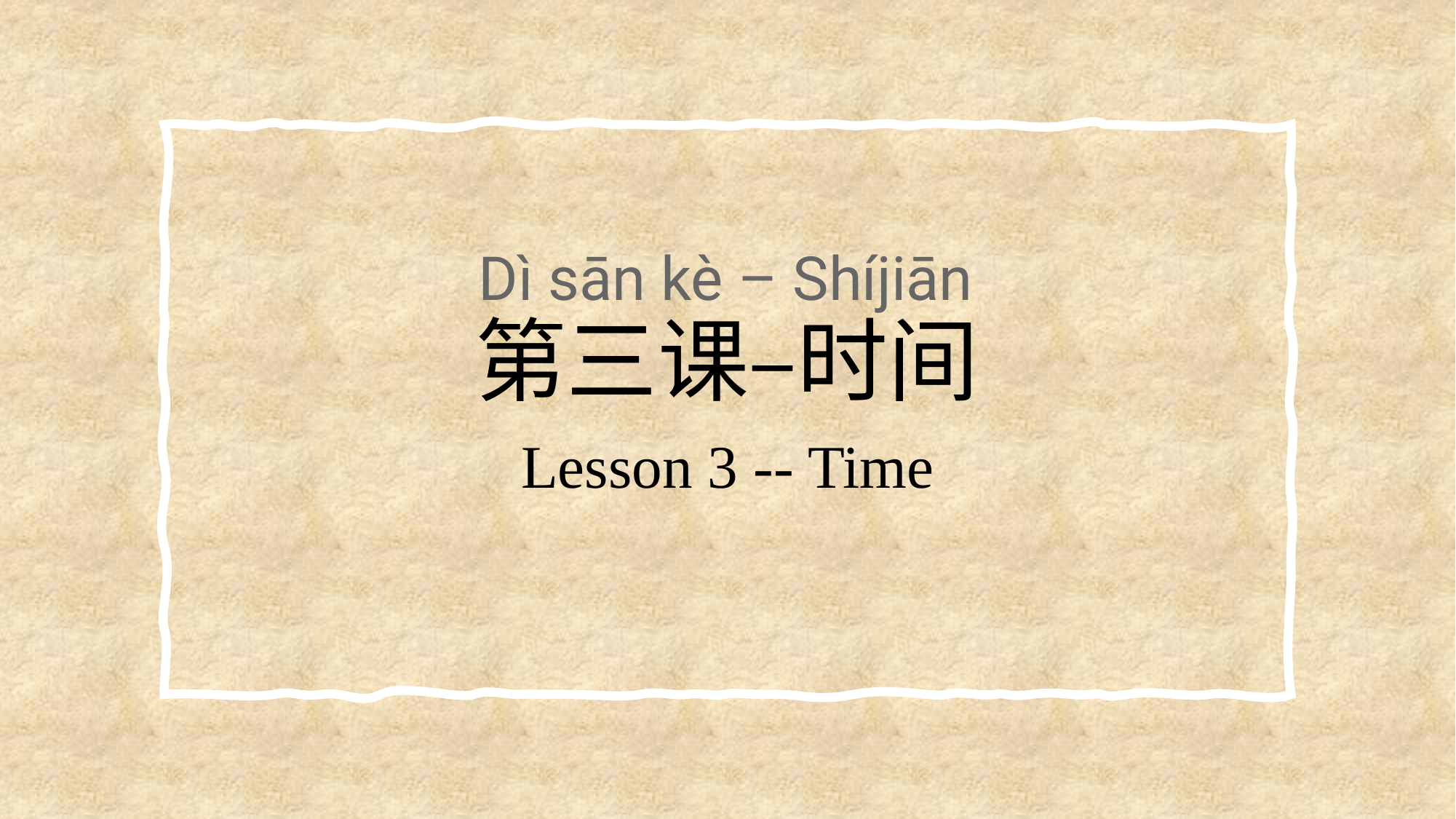

# 第三课–时间
Dì sān kè – Shíjiān
Lesson 3 -- Time